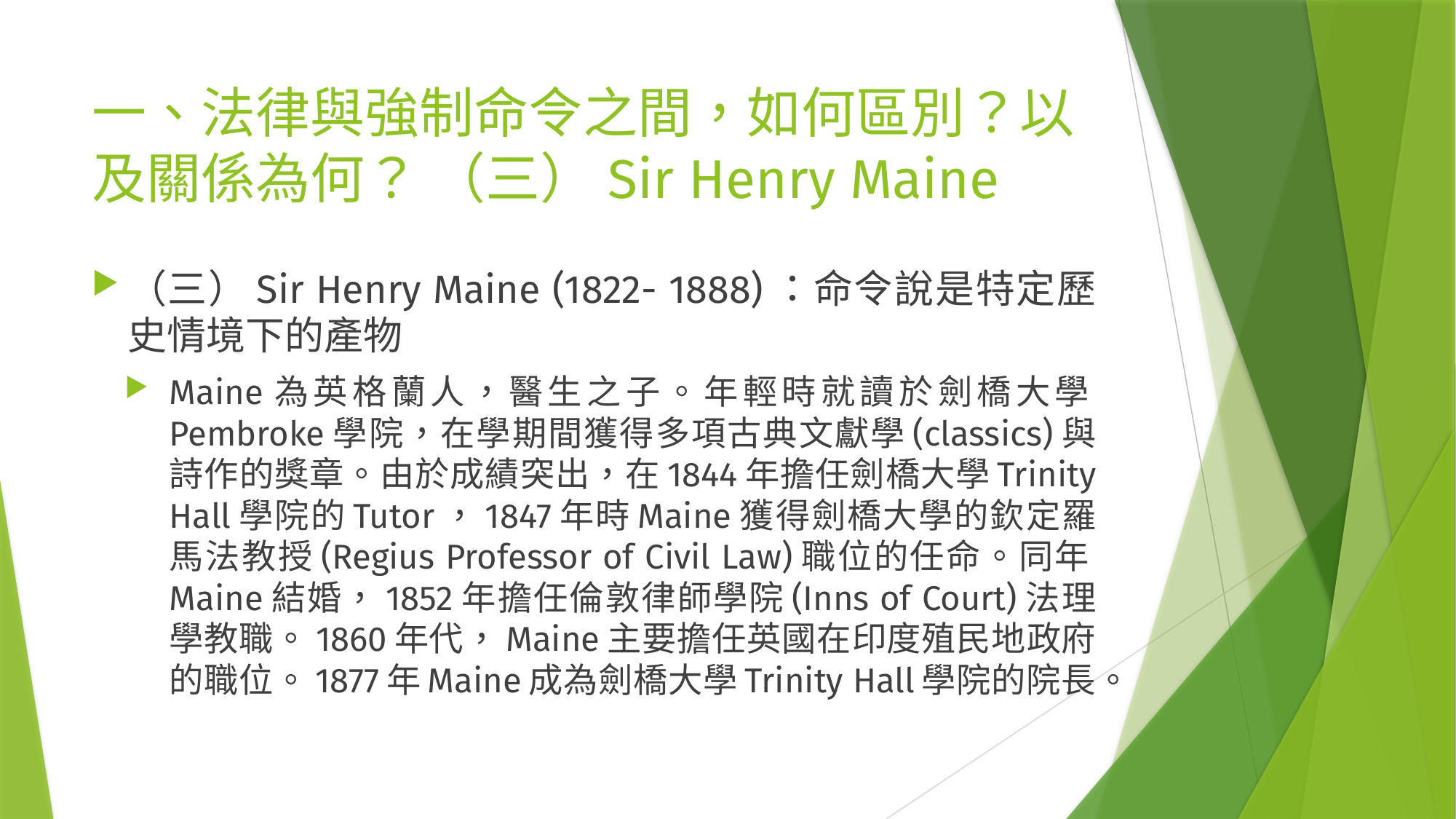

# 一、法律與強制命令之間，如何區別？以及關係為何？ （三）Sir Henry Maine
（三）Sir Henry Maine (1822- 1888)：命令說是特定歷史情境下的產物
Maine為英格蘭人，醫生之子。年輕時就讀於劍橋大學Pembroke學院，在學期間獲得多項古典文獻學(classics)與詩作的獎章。由於成績突出，在1844年擔任劍橋大學Trinity Hall學院的Tutor，1847年時Maine獲得劍橋大學的欽定羅馬法教授(Regius Professor of Civil Law)職位的任命。同年Maine結婚，1852年擔任倫敦律師學院(Inns of Court)法理學教職。1860年代，Maine主要擔任英國在印度殖民地政府的職位。1877年Maine成為劍橋大學Trinity Hall學院的院長。